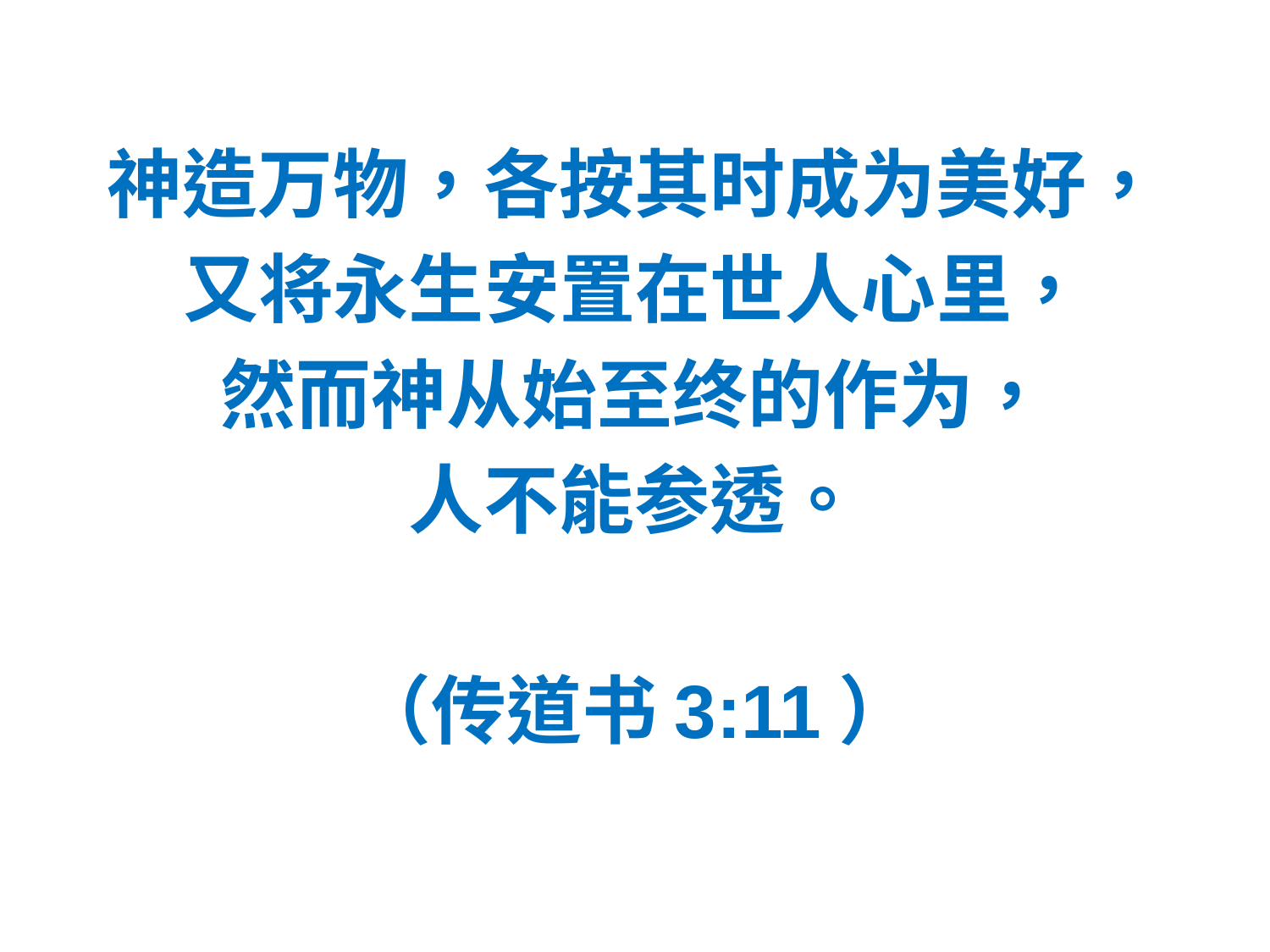

#
神造万物，各按其时成为美好，
又将永生安置在世人心里，
然而神从始至终的作为，
人不能参透。

（传道书3:11）